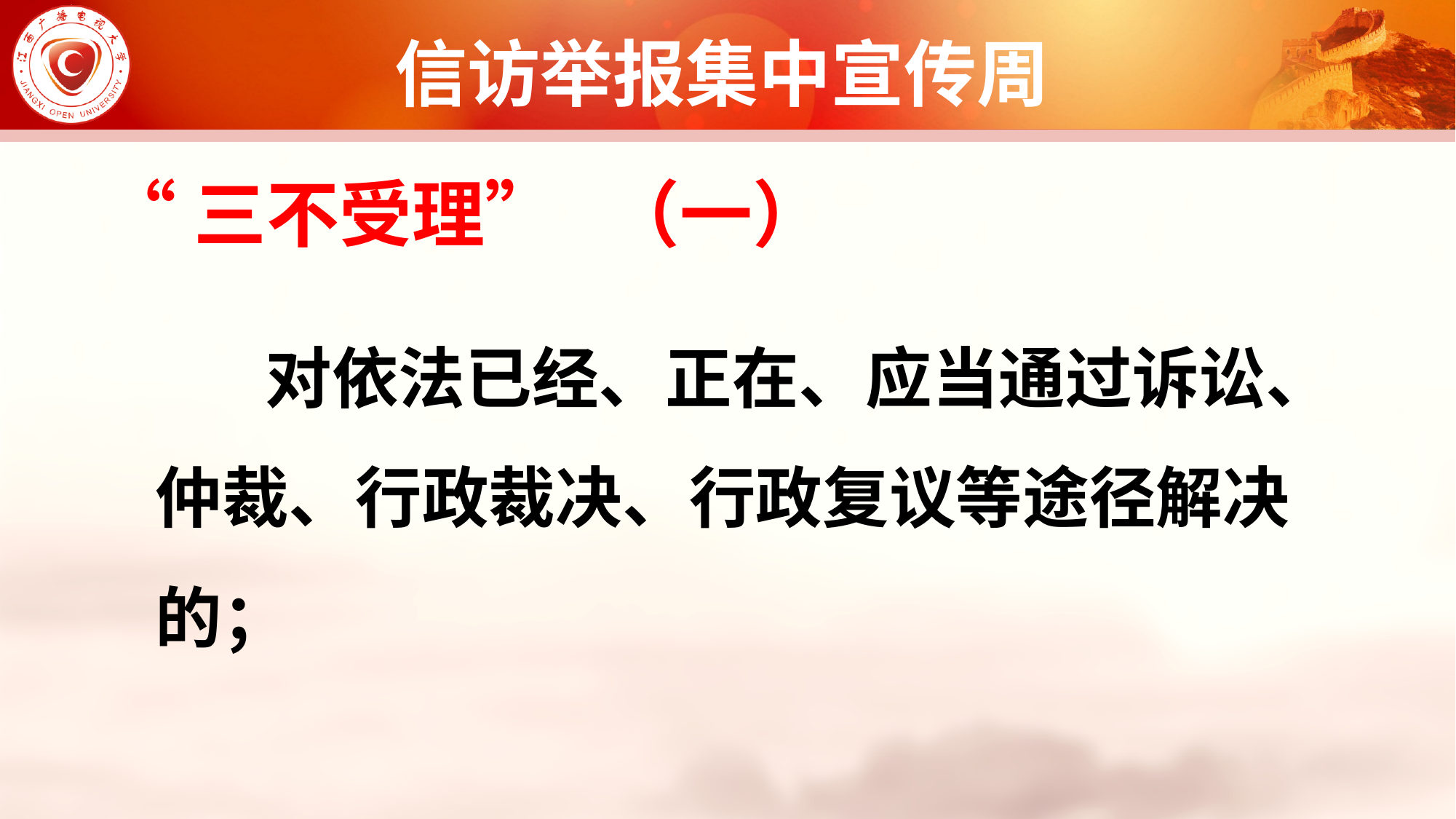

信访举报集中宣传周
“三不受理”   （一）

   对依法已经、正在、应当通过诉讼、仲裁、行政裁决、行政复议等途径解决的；